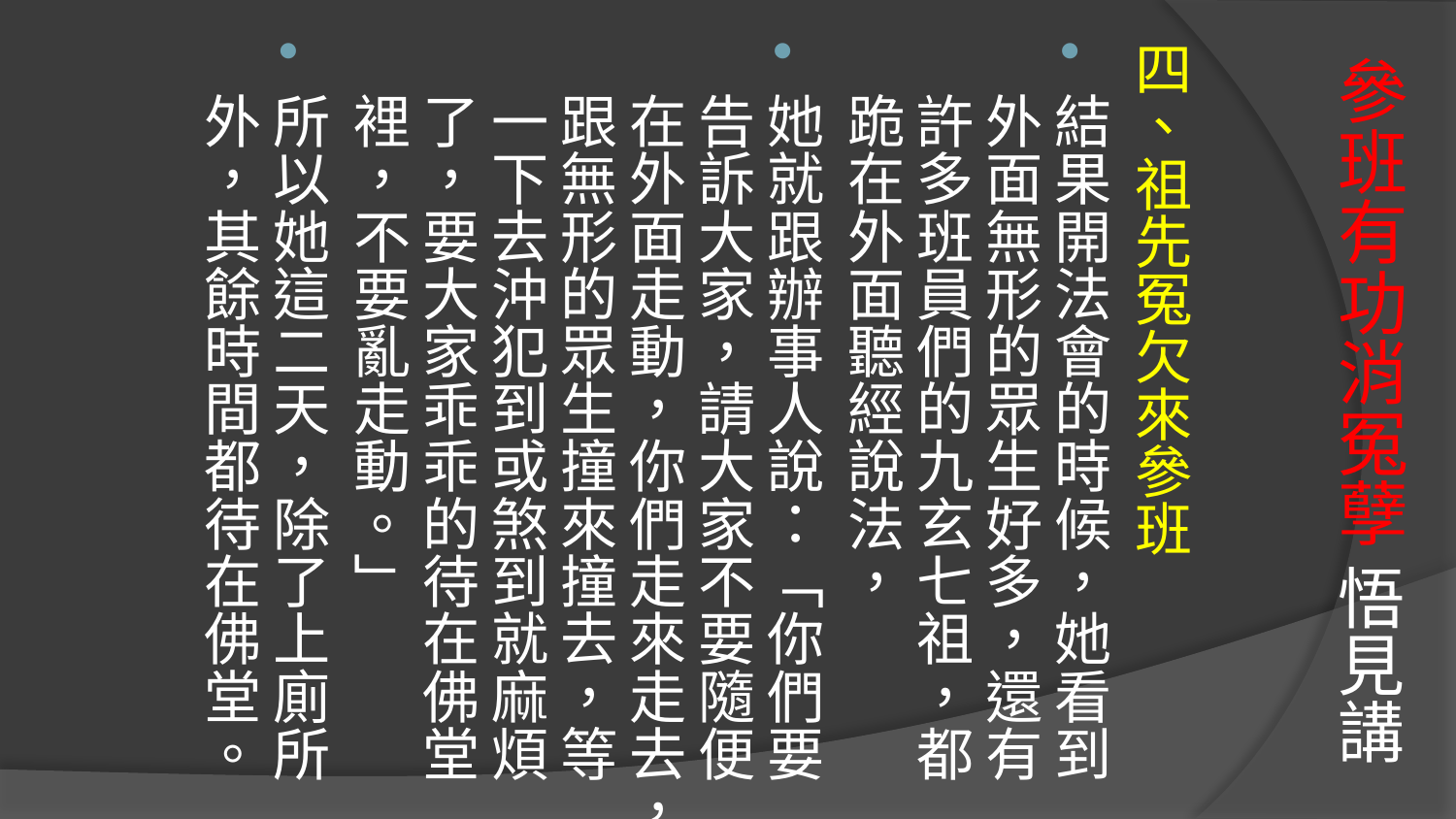

四、祖先冤欠來參班
結果開法會的時候，她看到外面無形的眾生好多，還有許多班員們的九玄七祖，都跪在外面聽經說法，
她就跟辦事人說：「你們要告訴大家，請大家不要隨便在外面走動，你們走來走去，跟無形的眾生撞來撞去，等一下去沖犯到或煞到就麻煩了，要大家乖乖的待在佛堂裡，不要亂走動。」
所以她這二天，除了上廁所外，其餘時間都待在佛堂。

# 參班有功消冤孽 悟見講